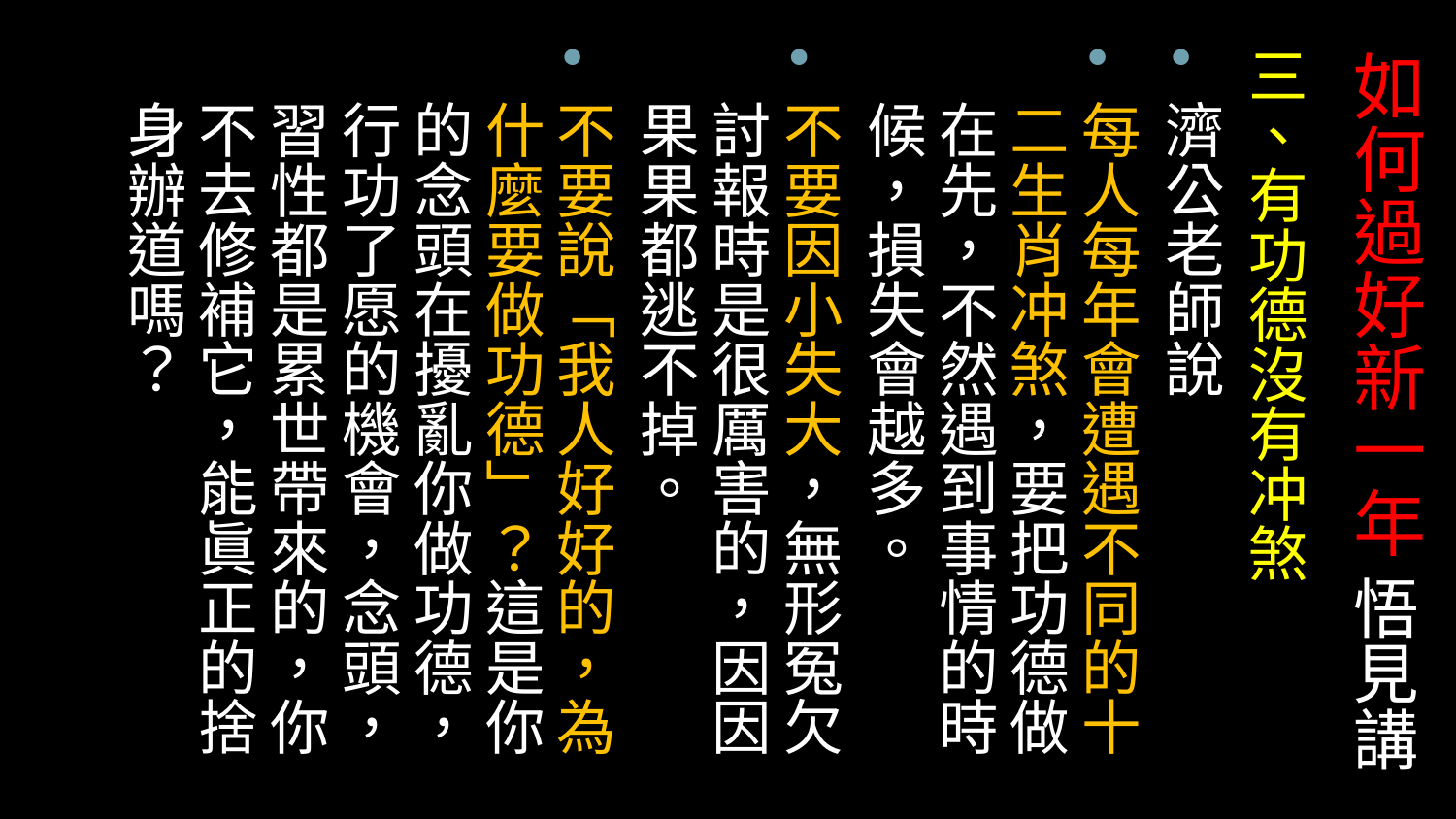

三、有功德沒有冲煞
濟公老師說
每人每年會遭遇不同的十二生肖冲煞，要把功德做在先，不然遇到事情的時候，損失會越多。
不要因小失大，無形冤欠討報時是很厲害的，因因果果都逃不掉。
不要說「我人好好的，為什麼要做功德」？這是你的念頭在擾亂你做功德，行功了愿的機會，念頭，習性都是累世帶來的，你不去修補它，能眞正的捨身辦道嗎？

# 如何過好新一年 悟見講